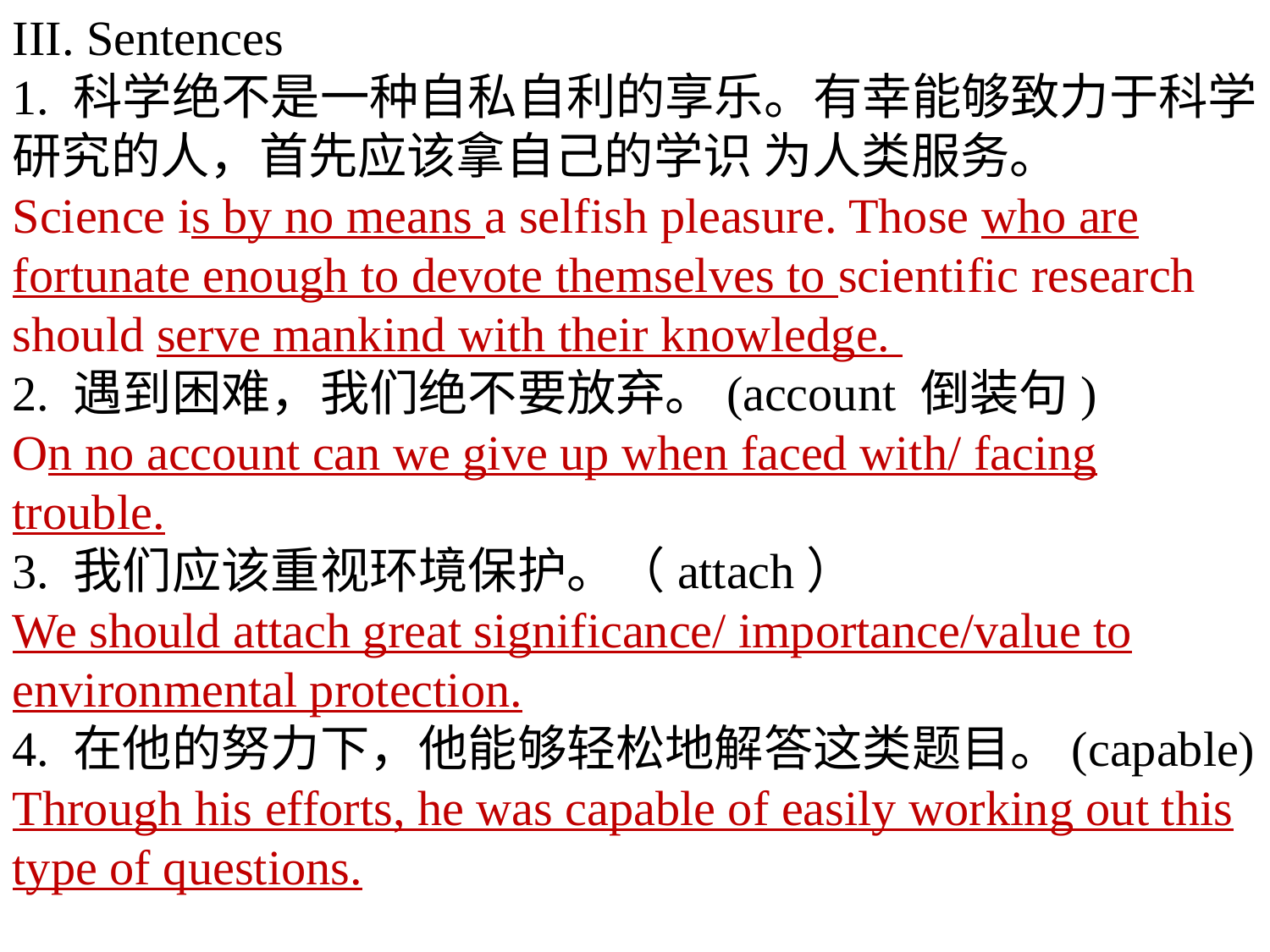

III. Sentences
1. 科学绝不是一种自私自利的享乐。有幸能够致力于科学研究的人，首先应该拿自己的学识 为人类服务。
Science is by no means a selfish pleasure. Those who are fortunate enough to devote themselves to scientific research should serve mankind with their knowledge.
2. 遇到困难，我们绝不要放弃。(account 倒装句)
On no account can we give up when faced with/ facing trouble.
3. 我们应该重视环境保护。（attach）
We should attach great significance/ importance/value to environmental protection.
4. 在他的努力下，他能够轻松地解答这类题目。(capable)
Through his efforts, he was capable of easily working out this type of questions.